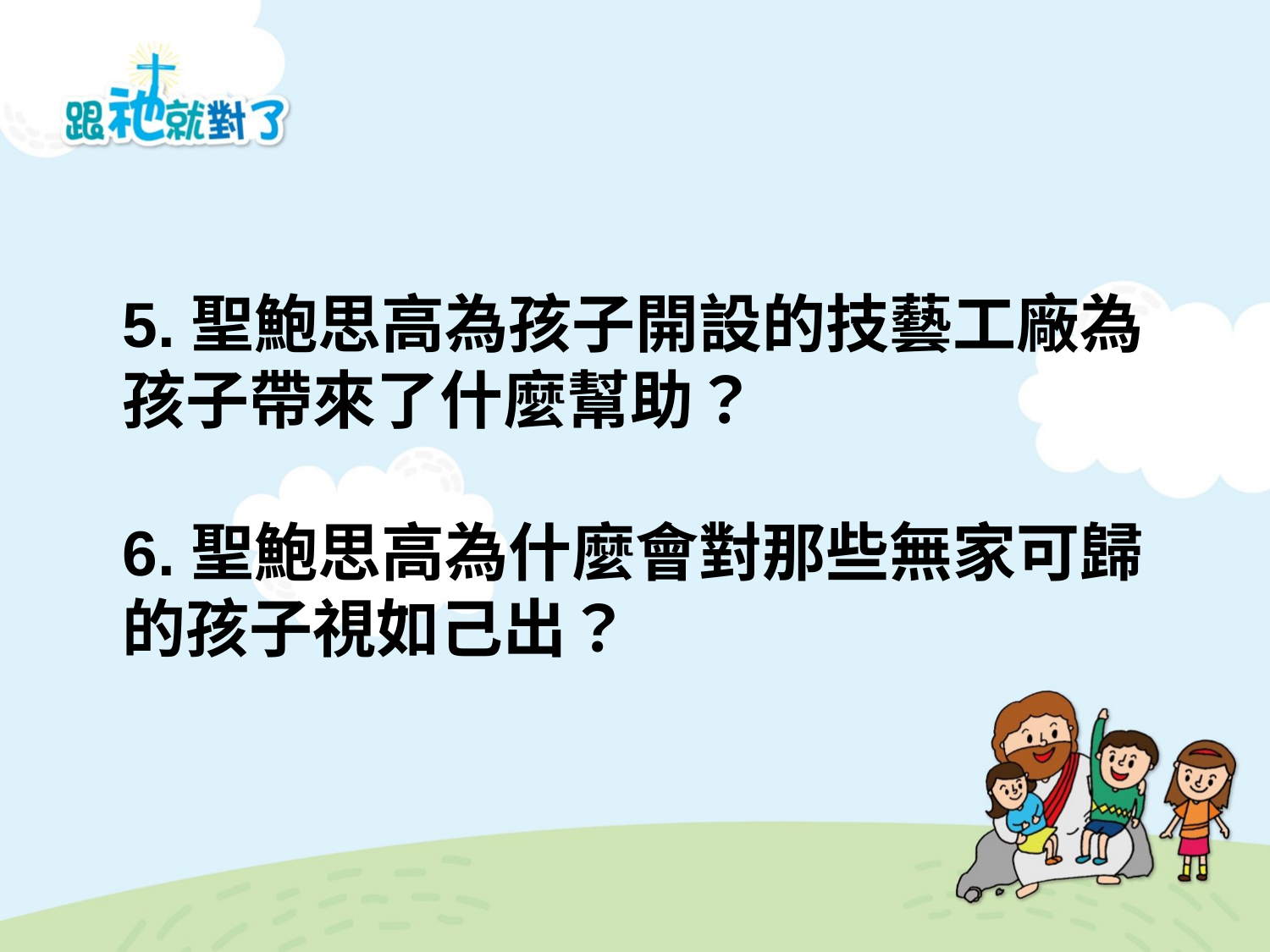

5.聖鮑思高為孩子開設的技藝工廠為孩子帶來了什麼幫助？

6.聖鮑思高為什麼會對那些無家可歸的孩子視如己出？